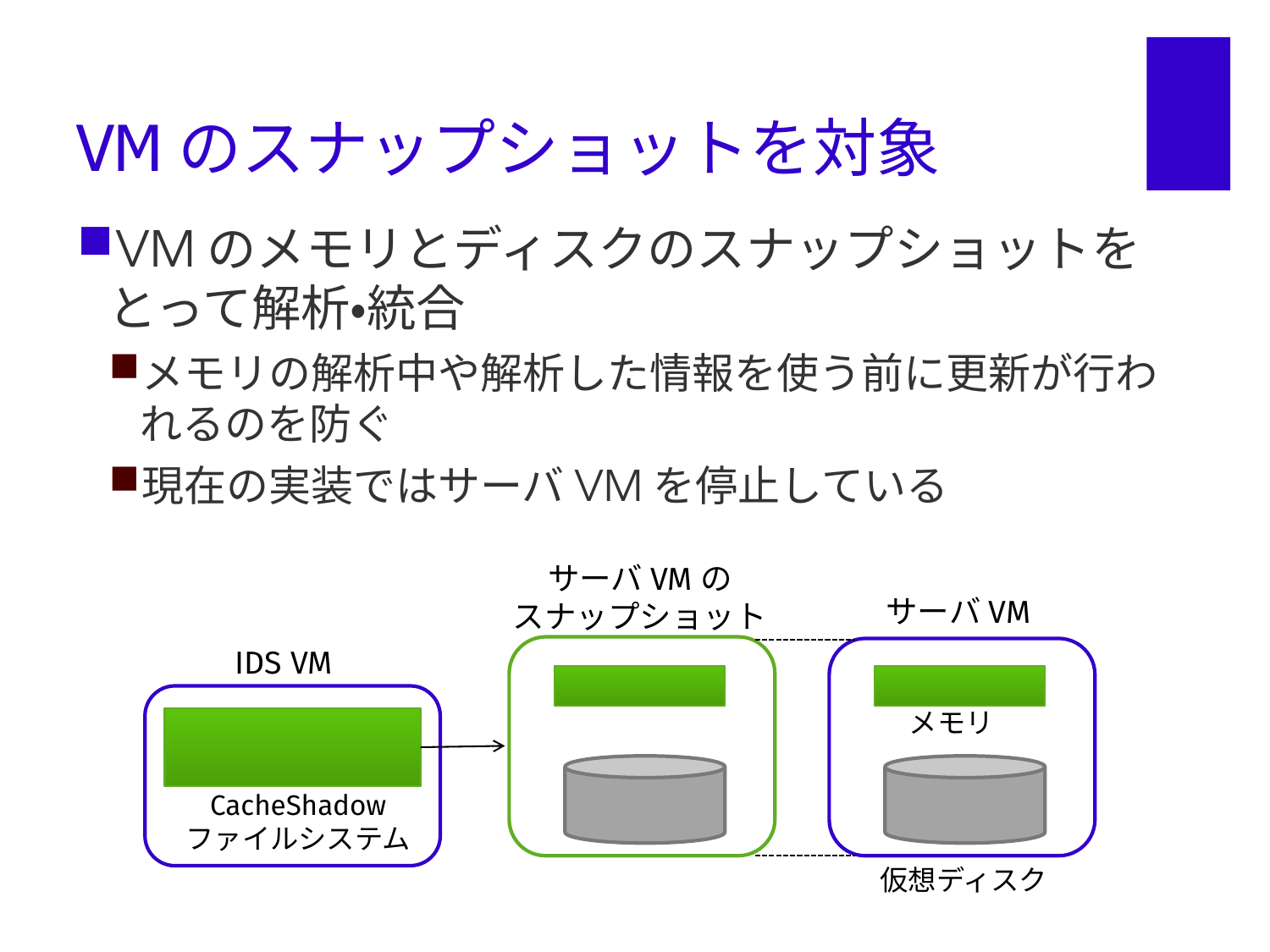

# VMのスナップショットを対象
VMのメモリとディスクのスナップショットをとって解析・統合
メモリの解析中や解析した情報を使う前に更新が行われるのを防ぐ
現在の実装ではサーバVMを停止している

サーバVMの
スナップショット
サーバVM

IDS VM

メモリ

CacheShadow
ファイルシステム
仮想ディスク